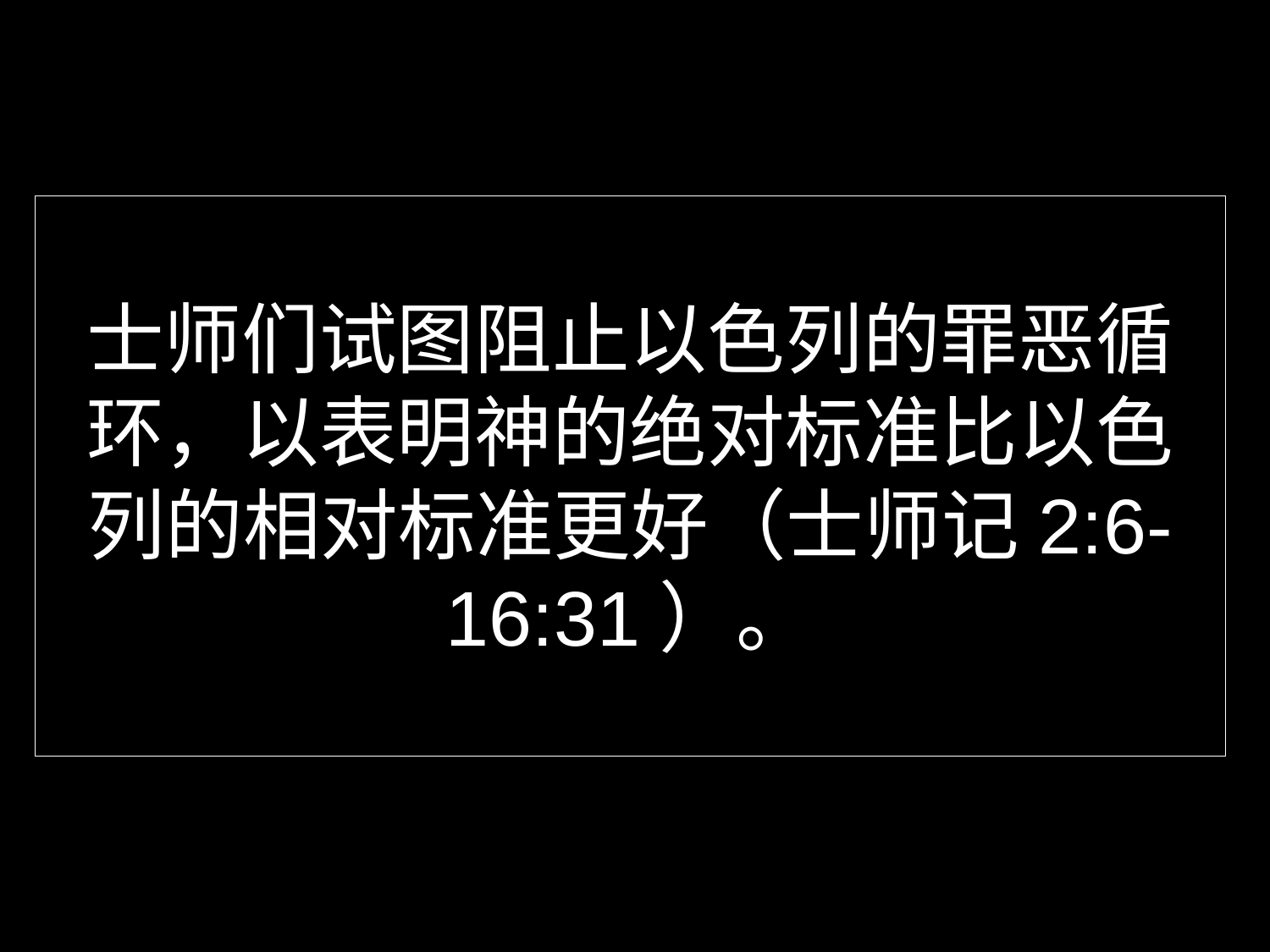

# 士师们试图阻止以色列的罪恶循环，以表明神的绝对标准比以色列的相对标准更好（士师记2:6-16:31）。